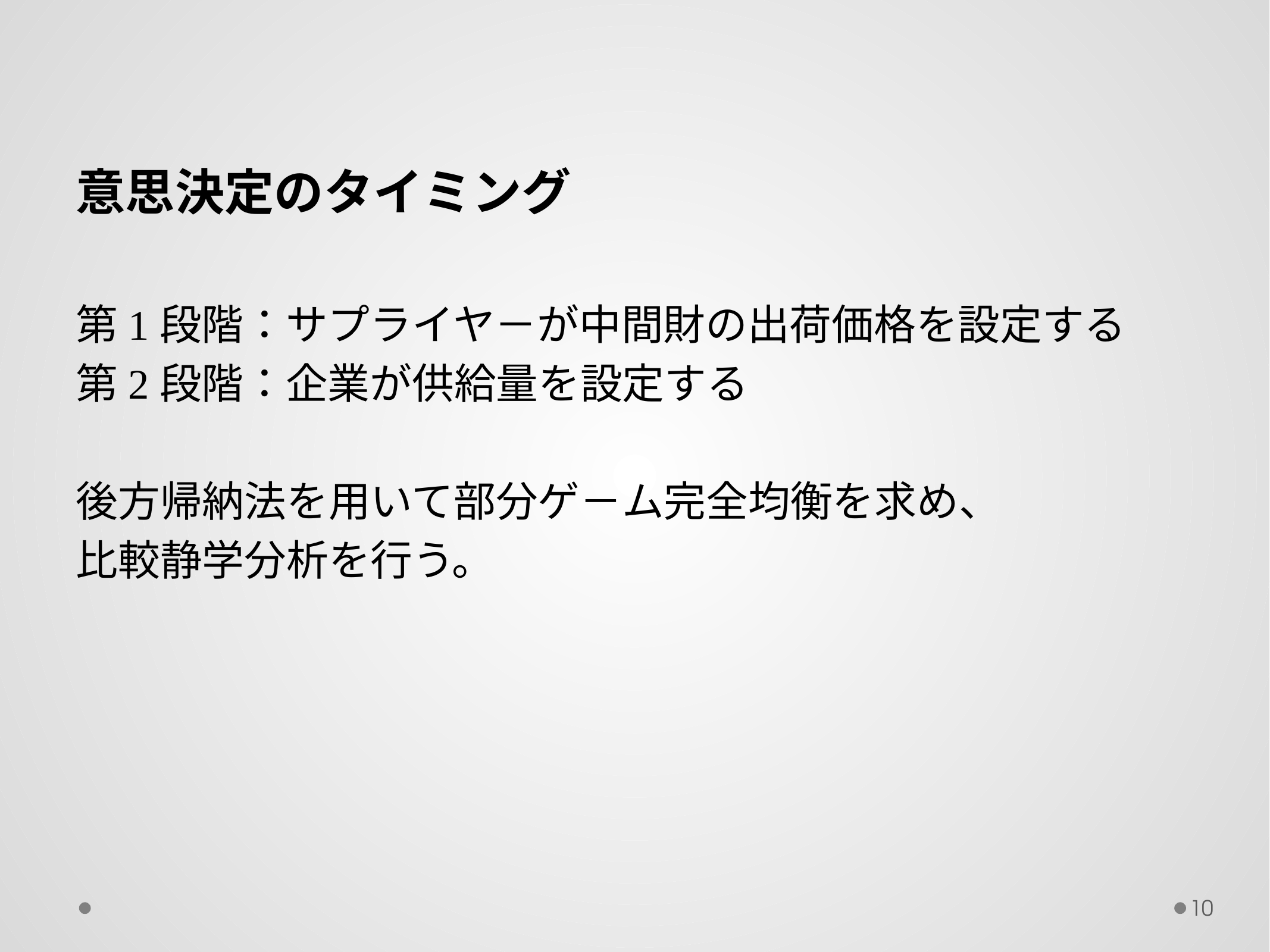

意思決定のタイミング

第1段階：サプライヤ－が中間財の出荷価格を設定する
第2段階：企業が供給量を設定する

後方帰納法を用いて部分ゲ－ム完全均衡を求め、
比較静学分析を行う。

10